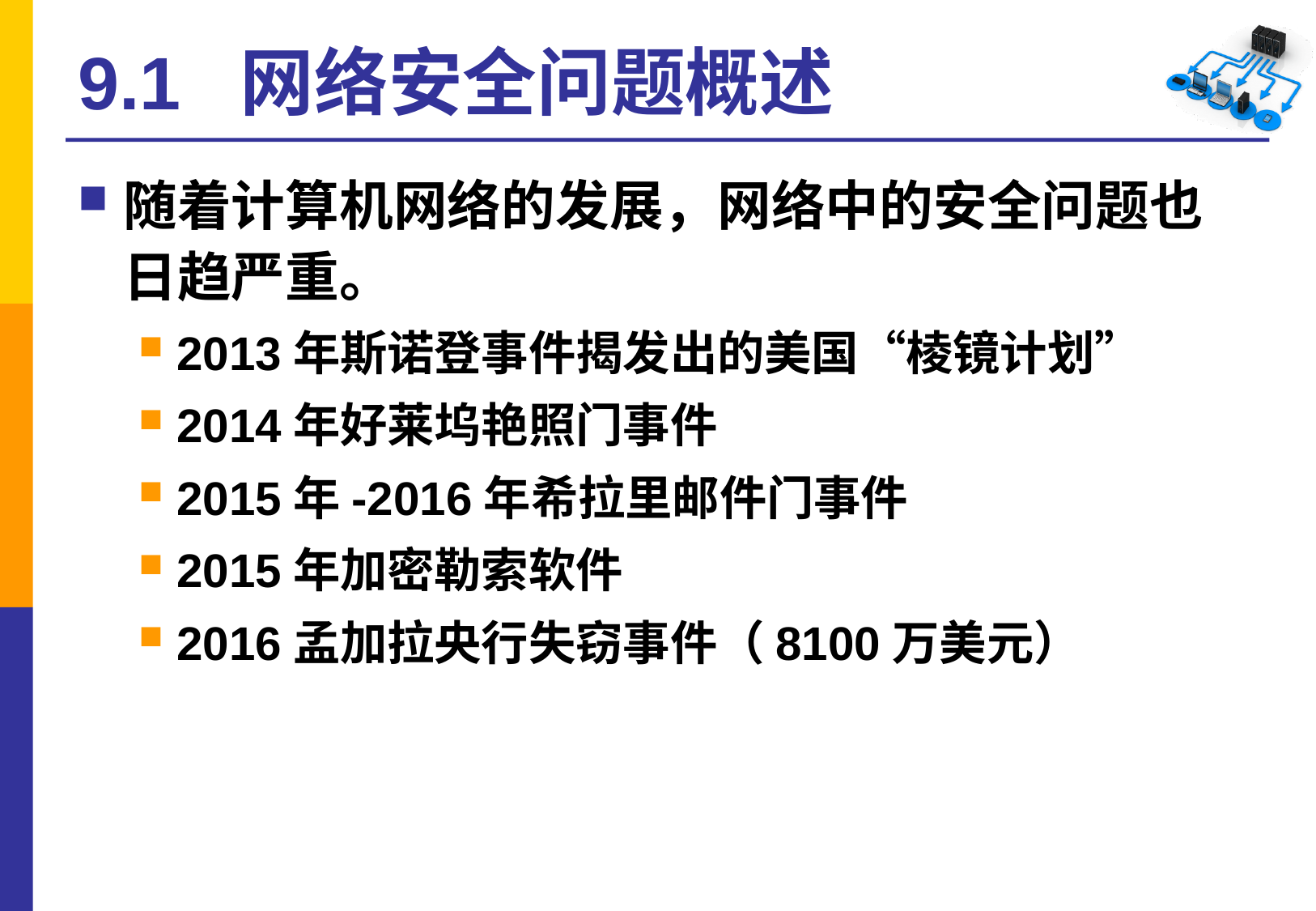

# 9.1  网络安全问题概述
随着计算机网络的发展，网络中的安全问题也日趋严重。
2013年斯诺登事件揭发出的美国“棱镜计划”
2014年好莱坞艳照门事件
2015年-2016年希拉里邮件门事件
2015年加密勒索软件
2016孟加拉央行失窃事件（8100万美元）